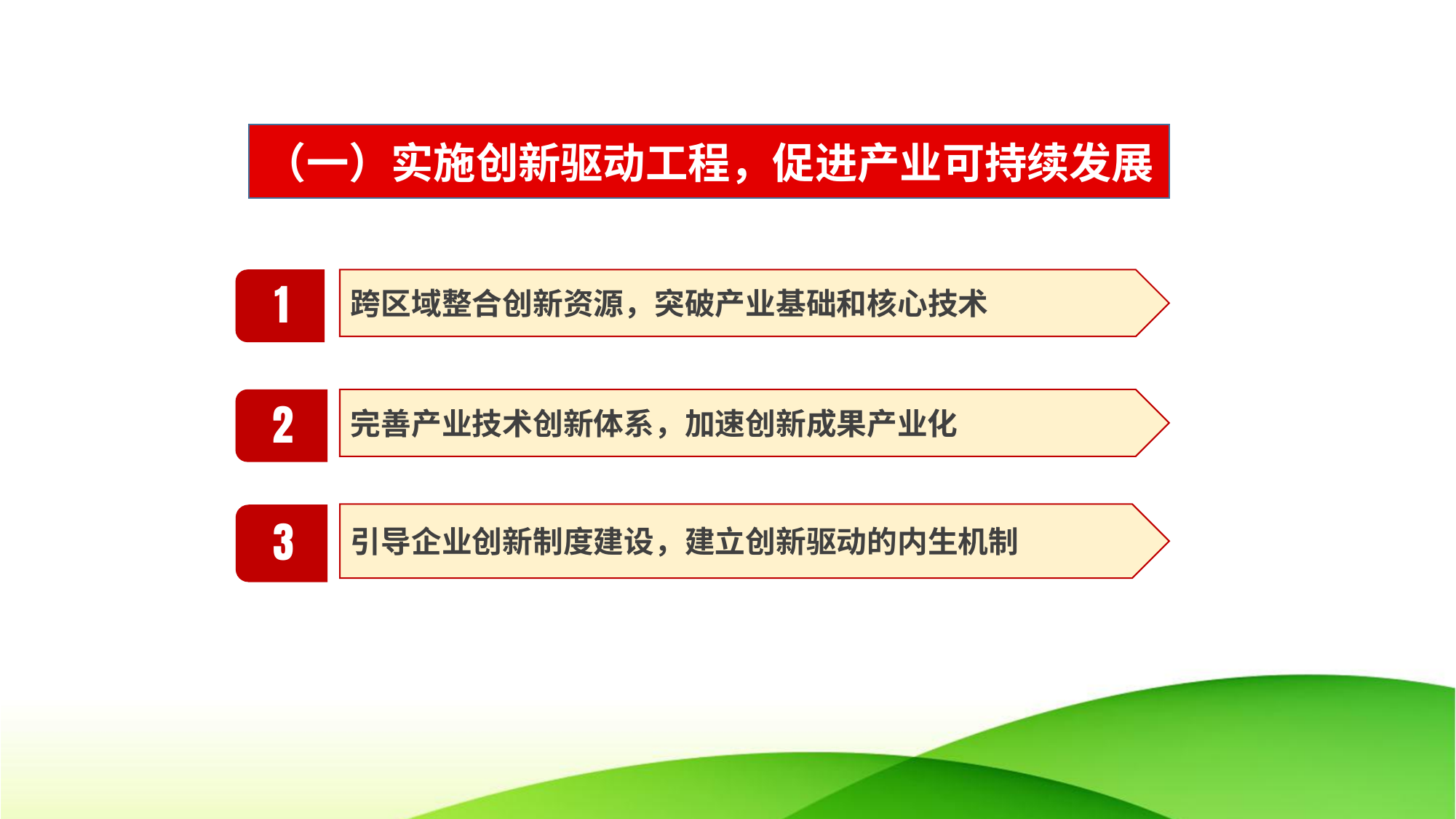

（一）实施创新驱动工程，促进产业可持续发展
1
跨区域整合创新资源，突破产业基础和核心技术
2
完善产业技术创新体系，加速创新成果产业化
3
引导企业创新制度建设，建立创新驱动的内生机制